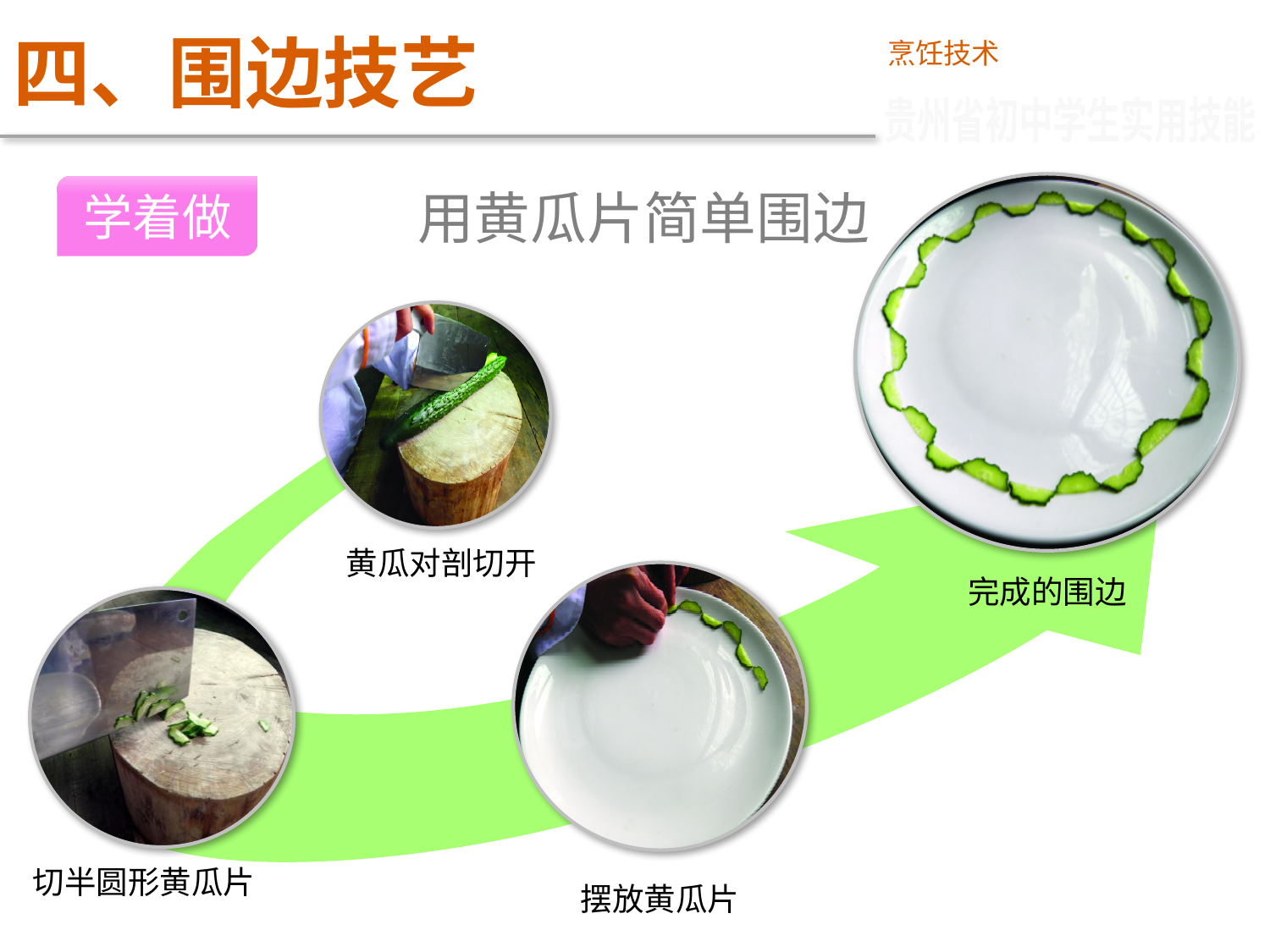

# 四、围边技艺
烹饪技术
贵州省初中学生实用技能

学着做
用黄瓜片简单围边

黄瓜对剖切开

完成的围边

切半圆形黄瓜片
摆放黄瓜片